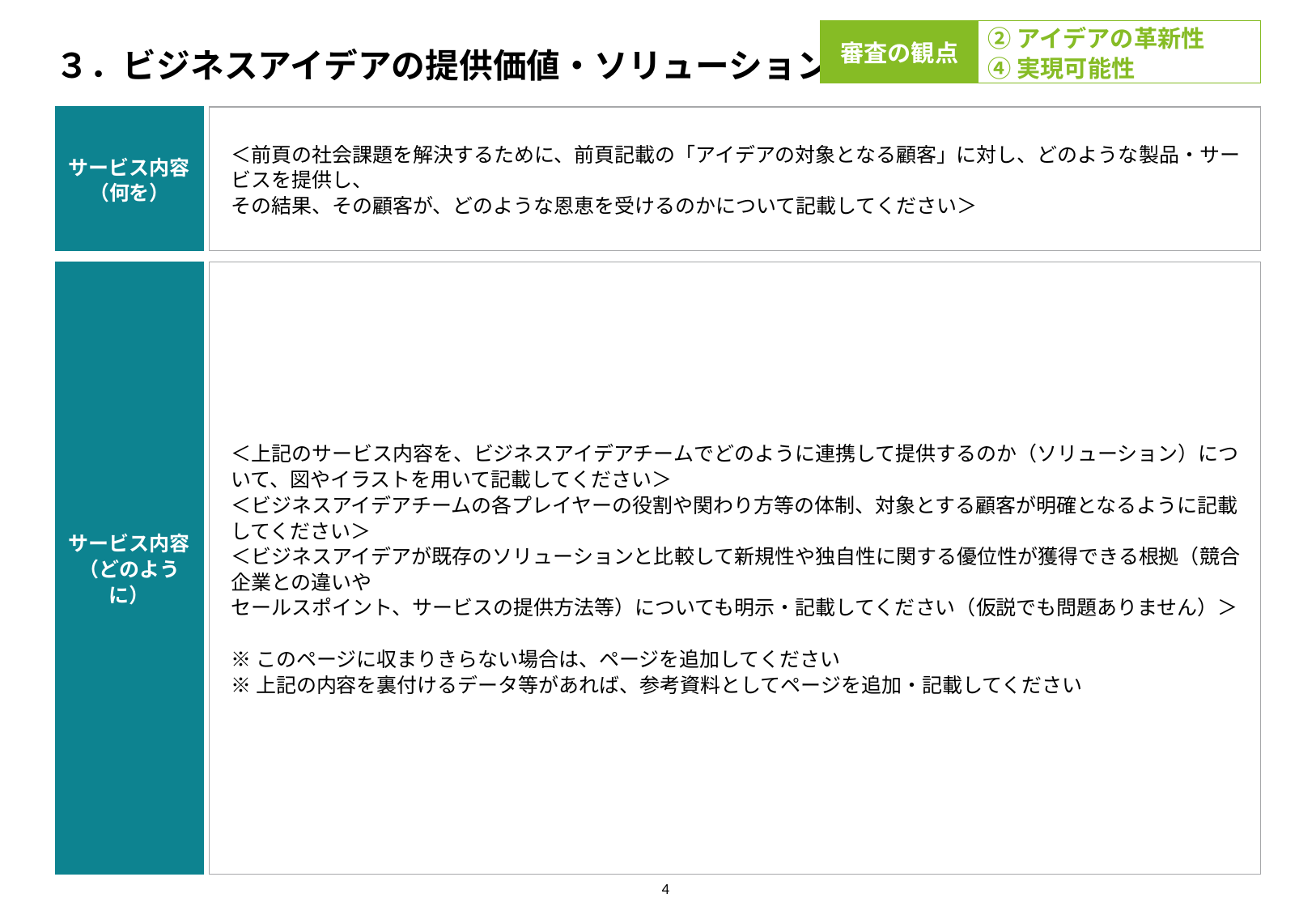

審査の観点
②アイデアの革新性
④実現可能性
# ３．ビジネスアイデアの提供価値・ソリューション
サービス内容
（何を）
＜前頁の社会課題を解決するために、前頁記載の「アイデアの対象となる顧客」に対し、どのような製品・サービスを提供し、
その結果、その顧客が、どのような恩恵を受けるのかについて記載してください＞
サービス内容
（どのように）
＜上記のサービス内容を、ビジネスアイデアチームでどのように連携して提供するのか（ソリューション）について、図やイラストを用いて記載してください＞
＜ビジネスアイデアチームの各プレイヤーの役割や関わり方等の体制、対象とする顧客が明確となるように記載してください＞
＜ビジネスアイデアが既存のソリューションと比較して新規性や独自性に関する優位性が獲得できる根拠（競合企業との違いや
セールスポイント、サービスの提供方法等）についても明示・記載してください（仮説でも問題ありません）＞

※このページに収まりきらない場合は、ページを追加してください
※上記の内容を裏付けるデータ等があれば、参考資料としてページを追加・記載してください
4